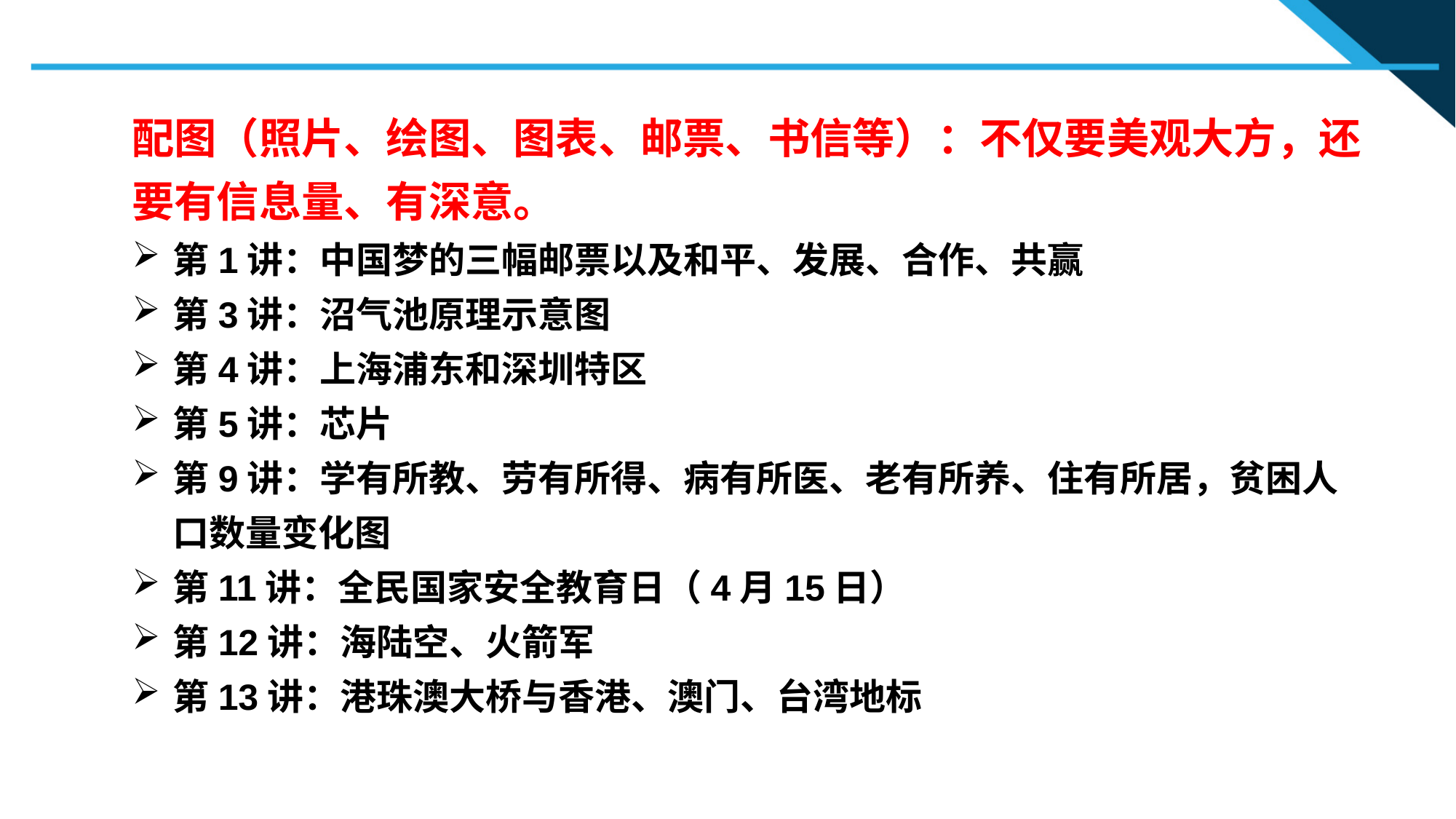

配图（照片、绘图、图表、邮票、书信等）：不仅要美观大方，还要有信息量、有深意。
第1讲：中国梦的三幅邮票以及和平、发展、合作、共赢
第3讲：沼气池原理示意图
第4讲：上海浦东和深圳特区
第5讲：芯片
第9讲：学有所教、劳有所得、病有所医、老有所养、住有所居，贫困人口数量变化图
第11讲：全民国家安全教育日（4月15日）
第12讲：海陆空、火箭军
第13讲：港珠澳大桥与香港、澳门、台湾地标